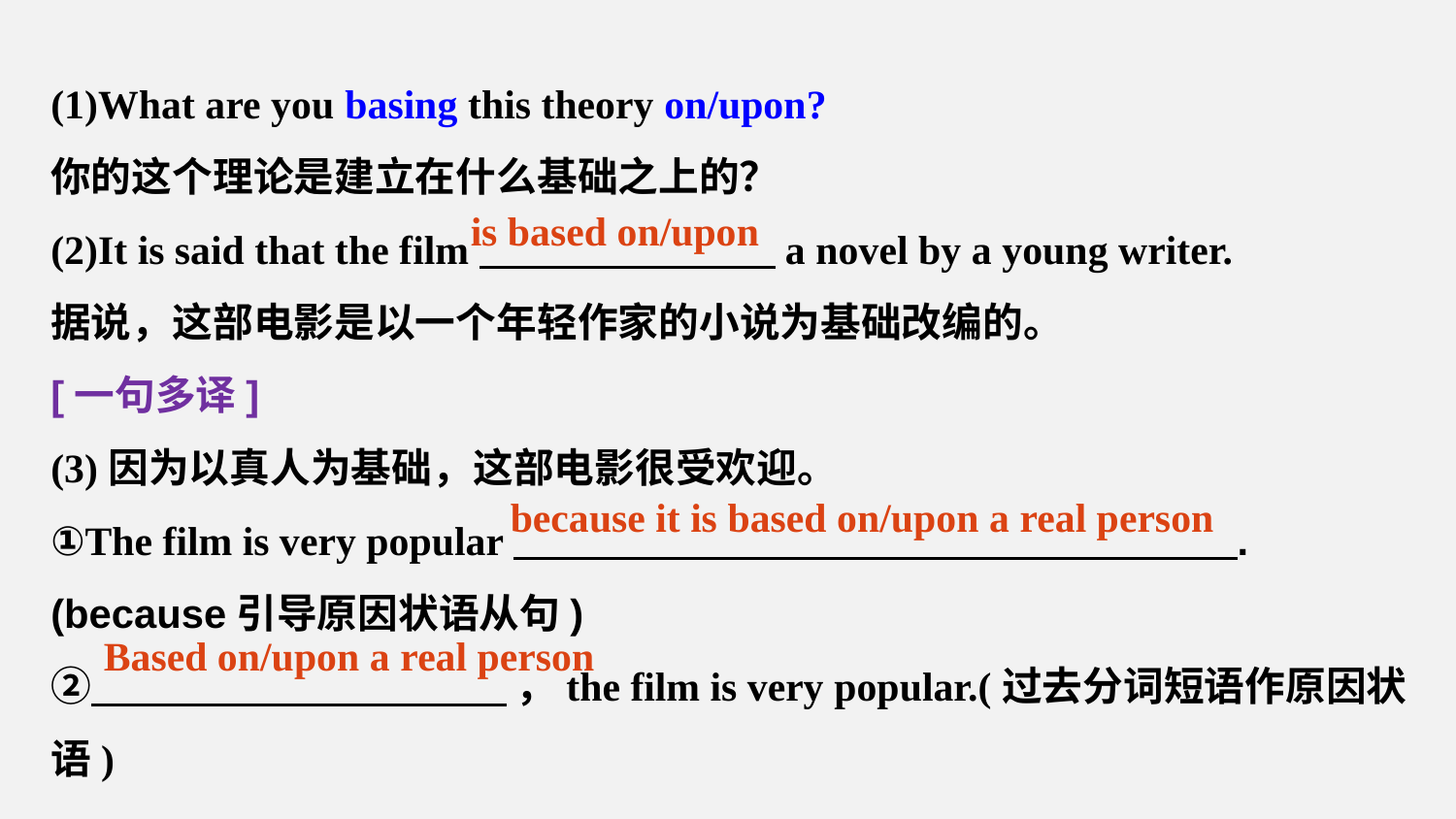

(1)What are you basing this theory on/upon?
你的这个理论是建立在什么基础之上的？
(2)It is said that the film                               a novel by a young writer.
据说，这部电影是以一个年轻作家的小说为基础改编的。
[一句多译]
(3)因为以真人为基础，这部电影很受欢迎。
①The film is very popular                                                                        .(because引导原因状语从句)
②                                             ，the film is very popular.(过去分词短语作原因状语)
is based on/upon
because it is based on/upon a real person
Based on/upon a real person